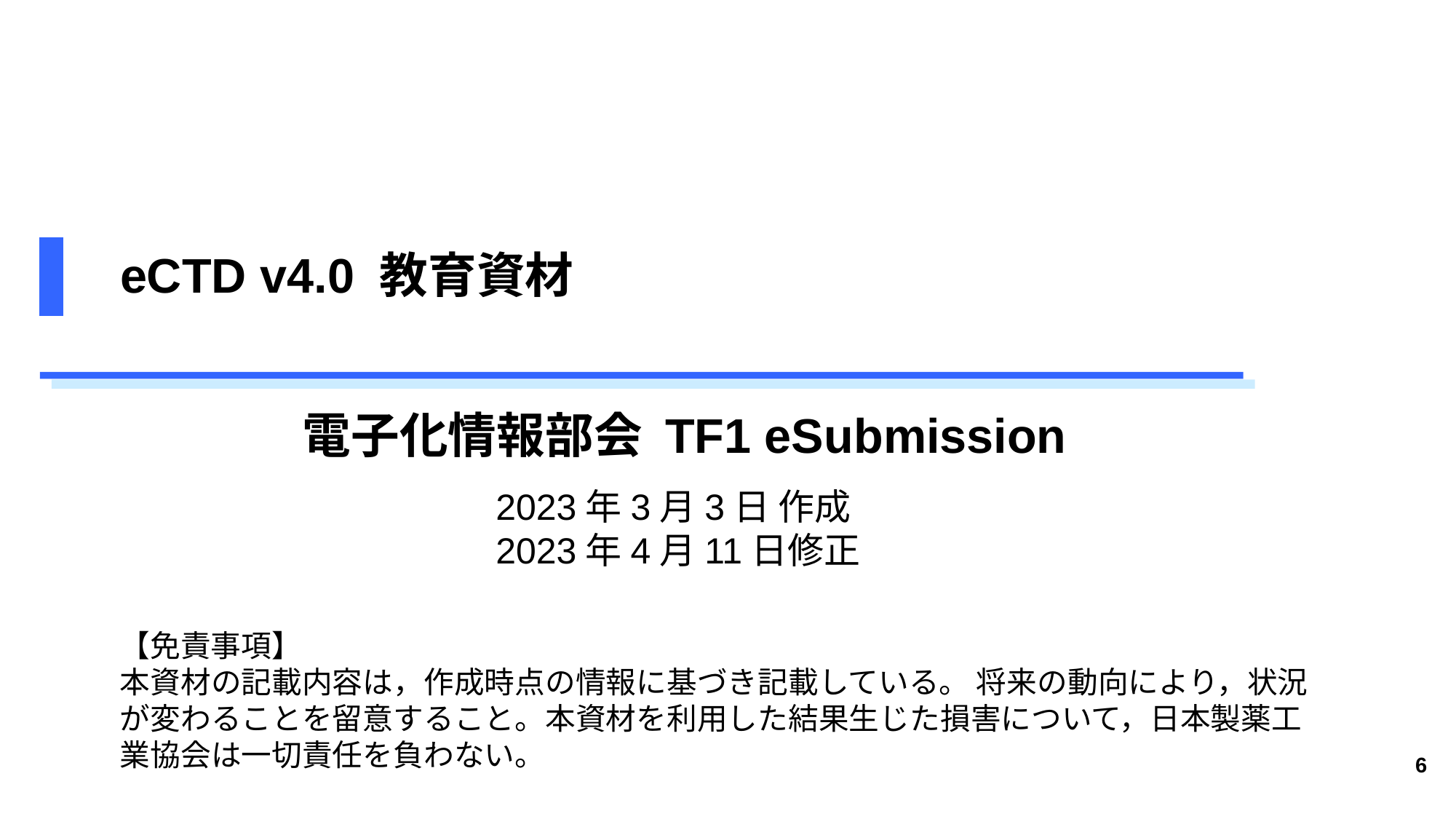

# eCTD v4.0 教育資材
電子化情報部会 TF1 eSubmission

2023年3月3日 作成
2023年4月11日修正
【免責事項】
本資材の記載内容は，作成時点の情報に基づき記載している。 将来の動向により，状況が変わることを留意すること。本資材を利用した結果生じた損害について，日本製薬工業協会は一切責任を負わない。
6